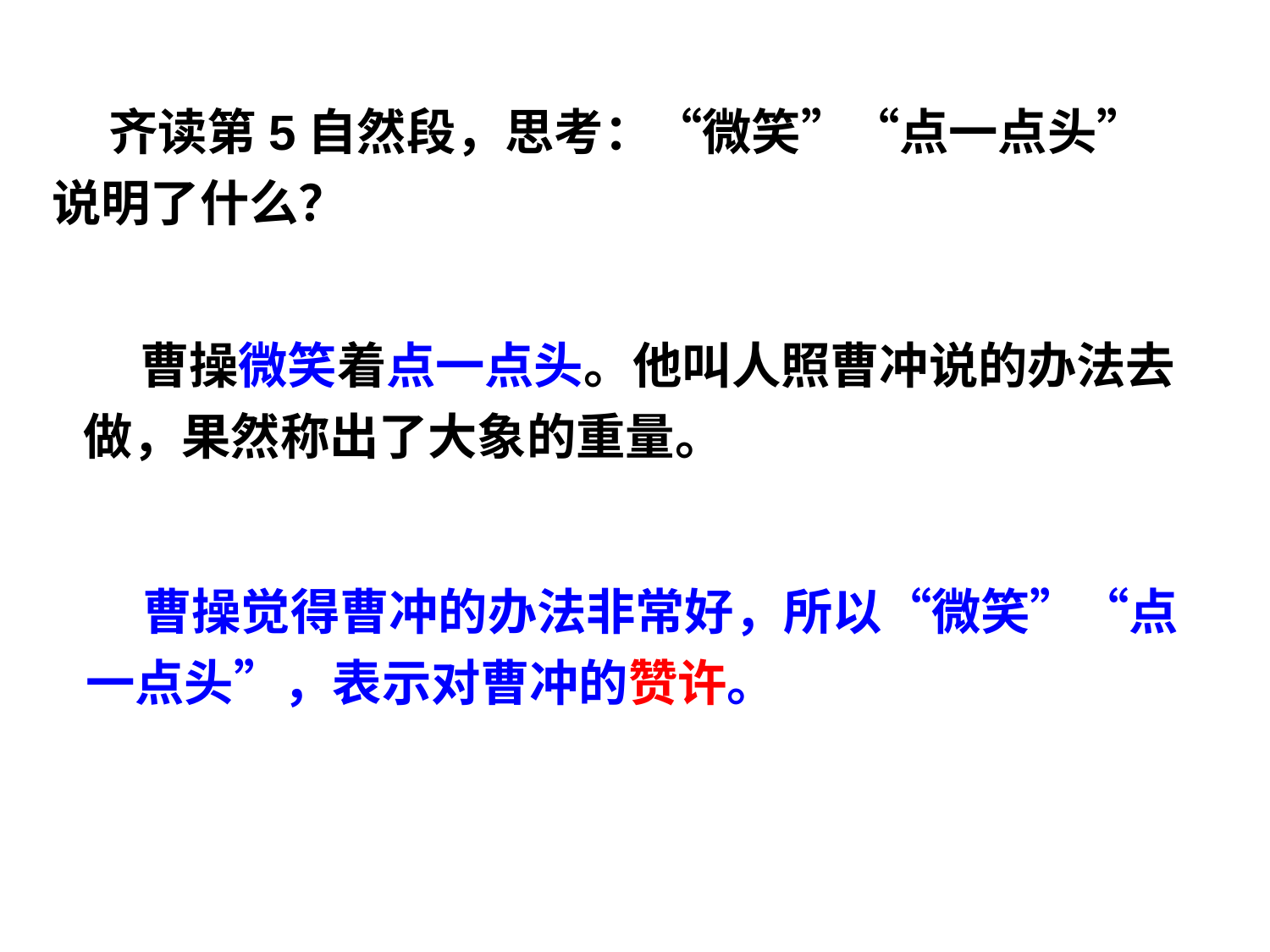

齐读第5自然段，思考：“微笑”“点一点头”说明了什么？
    曹操微笑着点一点头。他叫人照曹冲说的办法去做，果然称出了大象的重量。
    曹操觉得曹冲的办法非常好，所以“微笑”“点一点头”，表示对曹冲的赞许。